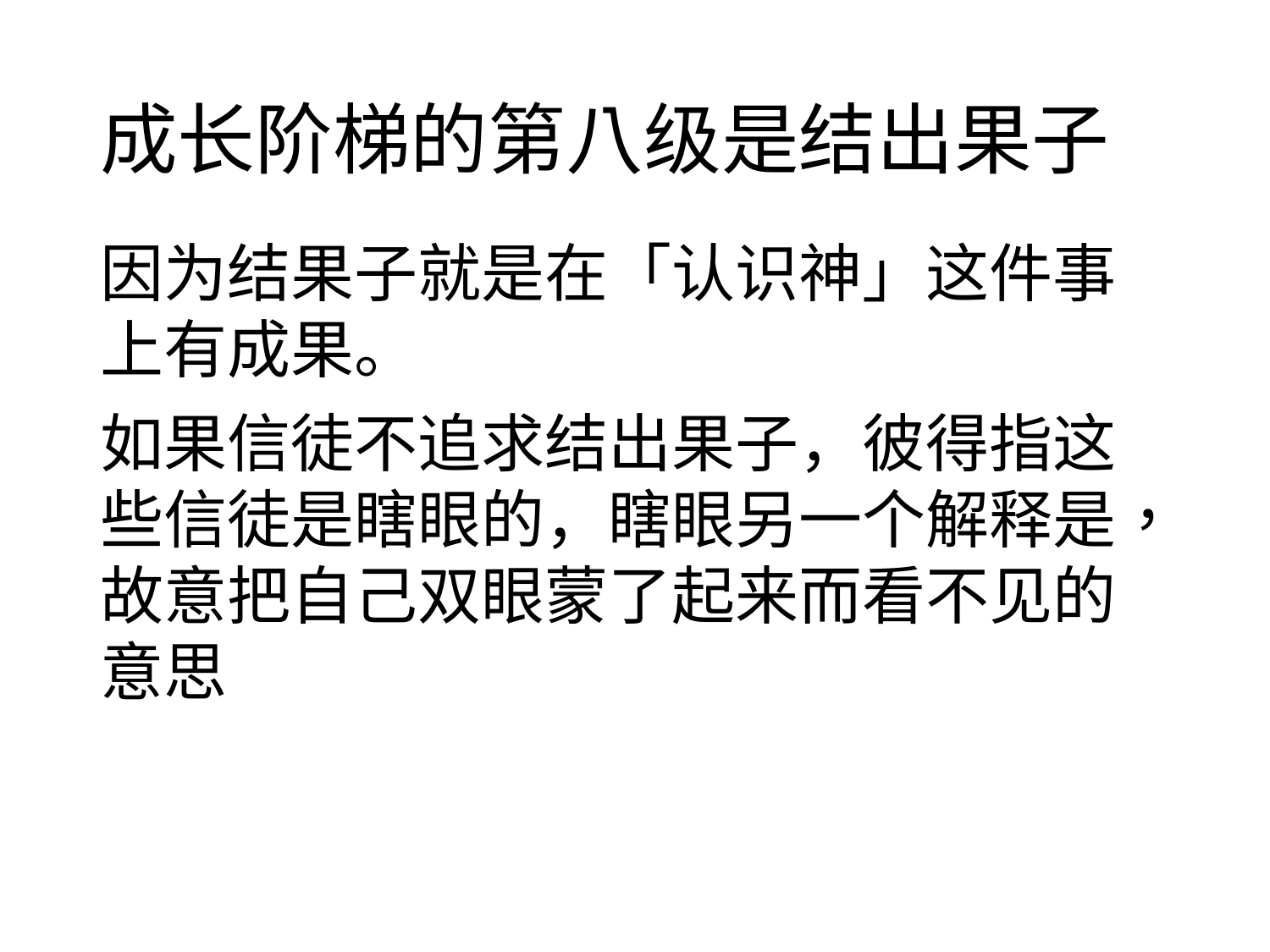

# 成长阶梯的第八级是结出果子
因为结果子就是在「认识神」这件事上有成果。
如果信徒不追求结出果子，彼得指这些信徒是瞎眼的，瞎眼另一个解释是，故意把自己双眼蒙了起来而看不见的意思